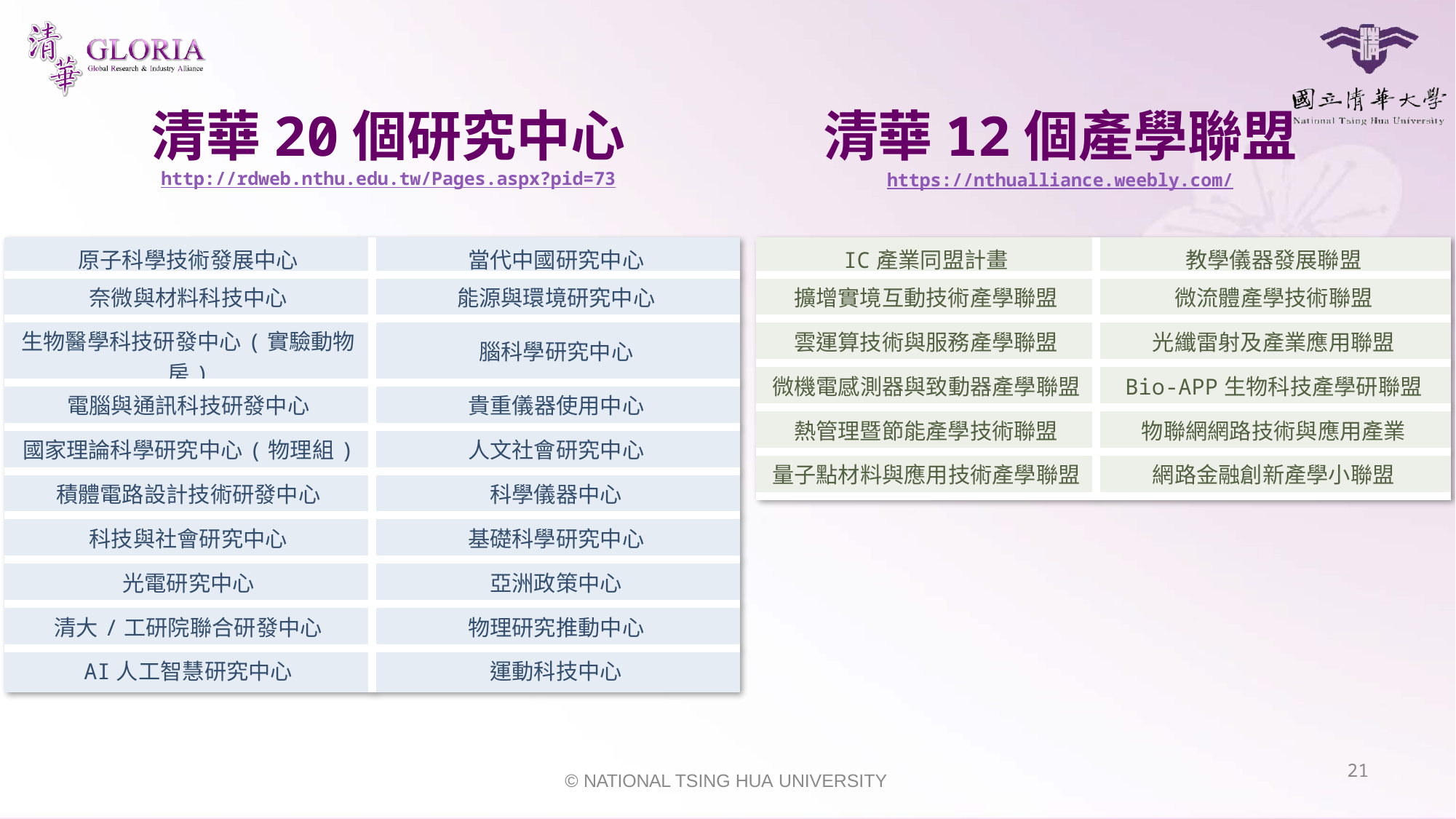

# 清華20個研究中心 http://rdweb.nthu.edu.tw/Pages.aspx?pid=73
清華12個產學聯盟
https://nthualliance.weebly.com/
| 原子科學技術發展中心 | 當代中國研究中心 |
| --- | --- |
| 奈微與材料科技中心 | 能源與環境研究中心 |
| 生物醫學科技研發中心(實驗動物房) | 腦科學研究中心 |
| 電腦與通訊科技研發中心 | 貴重儀器使用中心 |
| 國家理論科學研究中心(物理組) | 人文社會研究中心 |
| 積體電路設計技術研發中心 | 科學儀器中心 |
| 科技與社會研究中心 | 基礎科學研究中心 |
| 光電研究中心 | 亞洲政策中心 |
| 清大/工研院聯合研發中心 | 物理研究推動中心 |
| AI人工智慧研究中心 | 運動科技中心 |
| IC產業同盟計畫 | 教學儀器發展聯盟 |
| --- | --- |
| 擴增實境互動技術產學聯盟 | 微流體產學技術聯盟 |
| 雲運算技術與服務產學聯盟 | 光纖雷射及產業應用聯盟 |
| 微機電感測器與致動器產學聯盟 | Bio-APP生物科技產學研聯盟 |
| 熱管理暨節能產學技術聯盟 | 物聯網網路技術與應用產業 |
| 量子點材料與應用技術產學聯盟 | 網路金融創新產學小聯盟 |
21
© NATIONAL TSING HUA UNIVERSITY